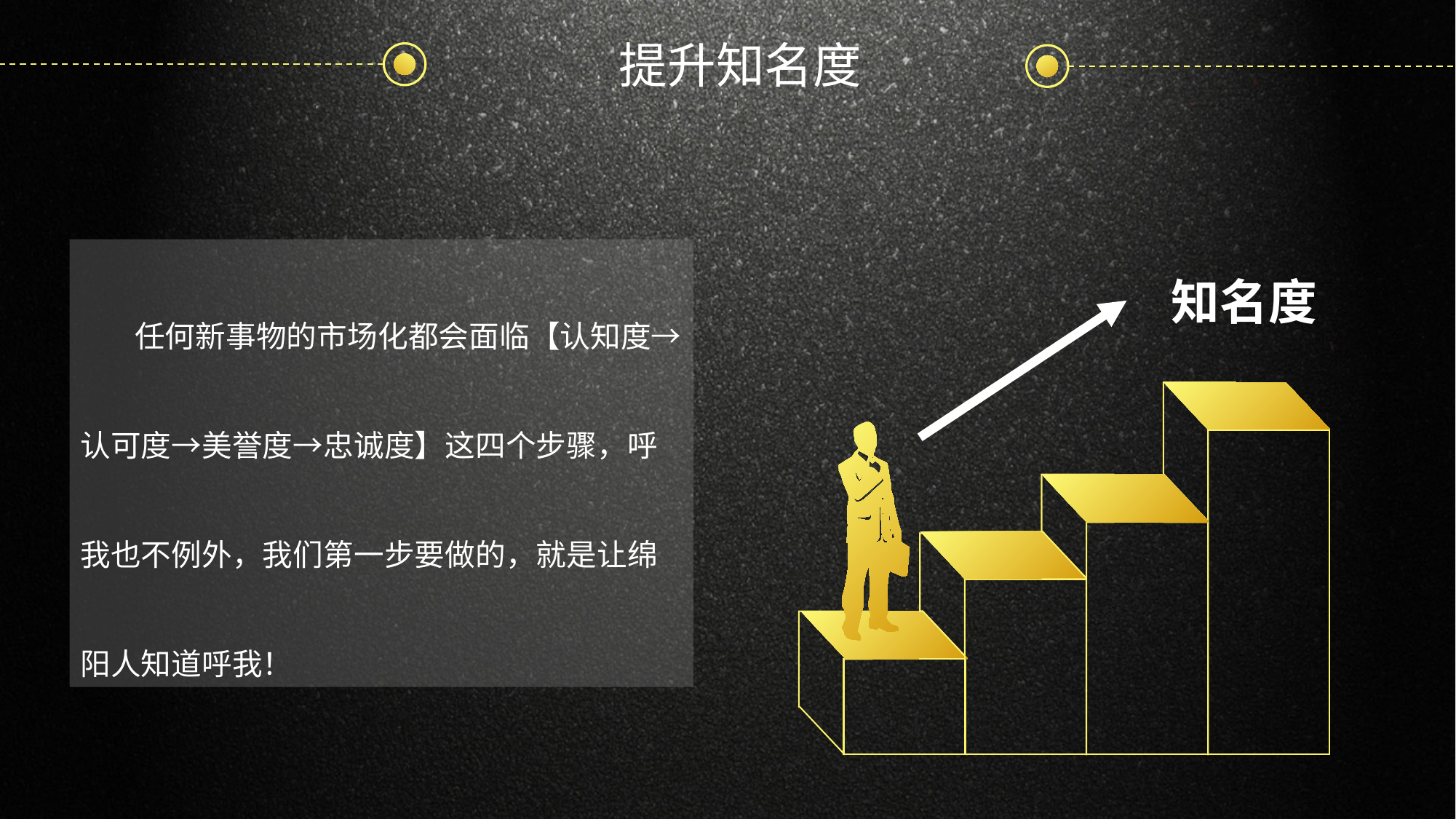

提升知名度

       任何新事物的市场化都会面临【认知度→认可度→美誉度→忠诚度】这四个步骤，呼我也不例外，我们第一步要做的，就是让绵阳人知道呼我！
  知名度